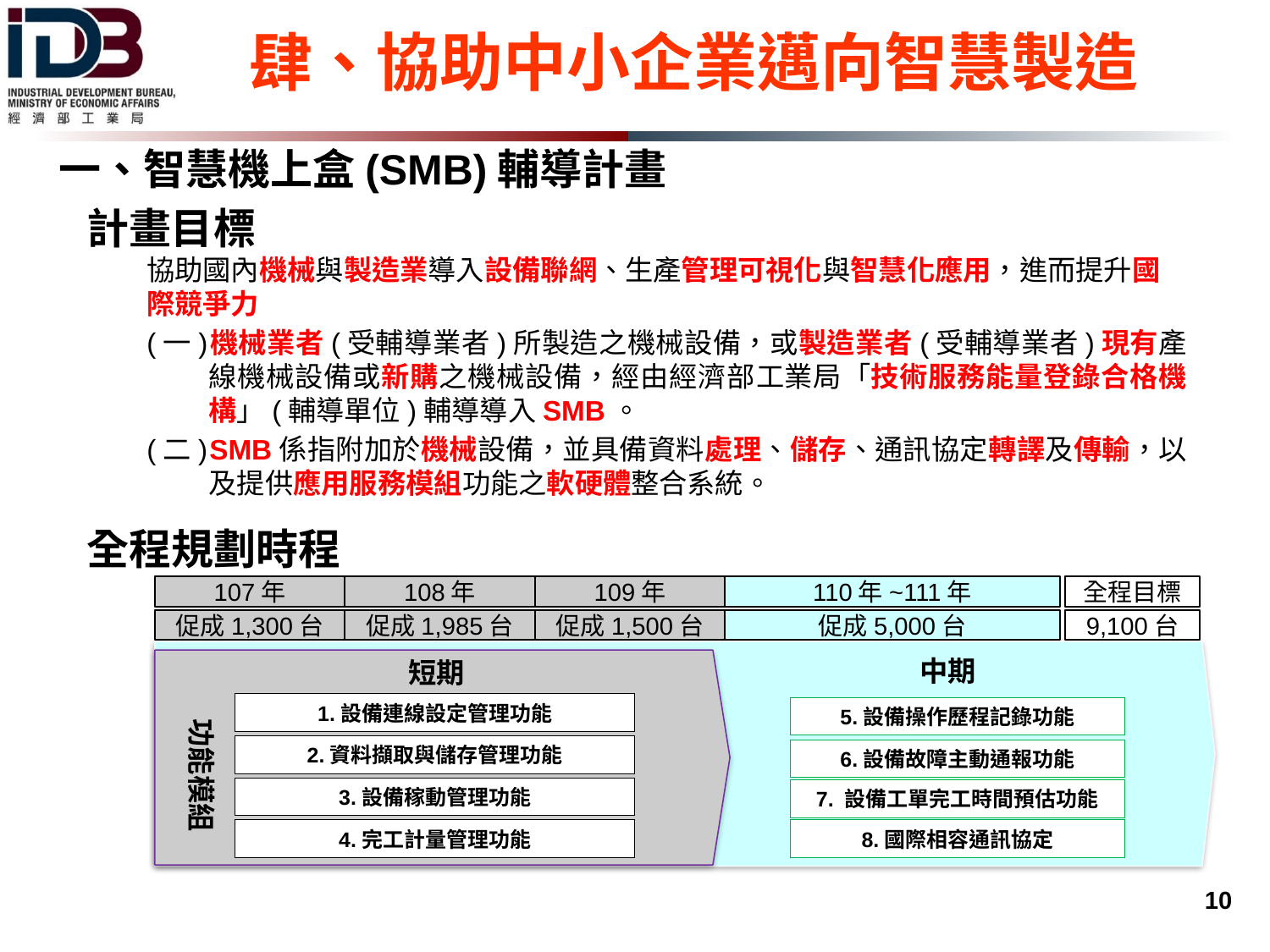

肆、協助中小企業邁向智慧製造
一、智慧機上盒(SMB)輔導計畫
計畫目標
協助國內機械與製造業導入設備聯網、生產管理可視化與智慧化應用，進而提升國際競爭力
(一)	機械業者(受輔導業者)所製造之機械設備，或製造業者(受輔導業者)現有產線機械設備或新購之機械設備，經由經濟部工業局「技術服務能量登錄合格機構」(輔導單位)輔導導入SMB。
(二)	SMB係指附加於機械設備，並具備資料處理、儲存、通訊協定轉譯及傳輸，以及提供應用服務模組功能之軟硬體整合系統。
全程規劃時程
107年
108年
109年
110年~111年
全程目標
促成1,300台
促成1,985台
促成1,500台
促成5,000台
9,100台
中期

短期

1.設備連線設定管理功能
5.設備操作歷程記錄功能
功能模組
2.資料擷取與儲存管理功能
6.設備故障主動通報功能
3.設備稼動管理功能
7. 設備工單完工時間預估功能
4.完工計量管理功能
8.國際相容通訊協定
 10